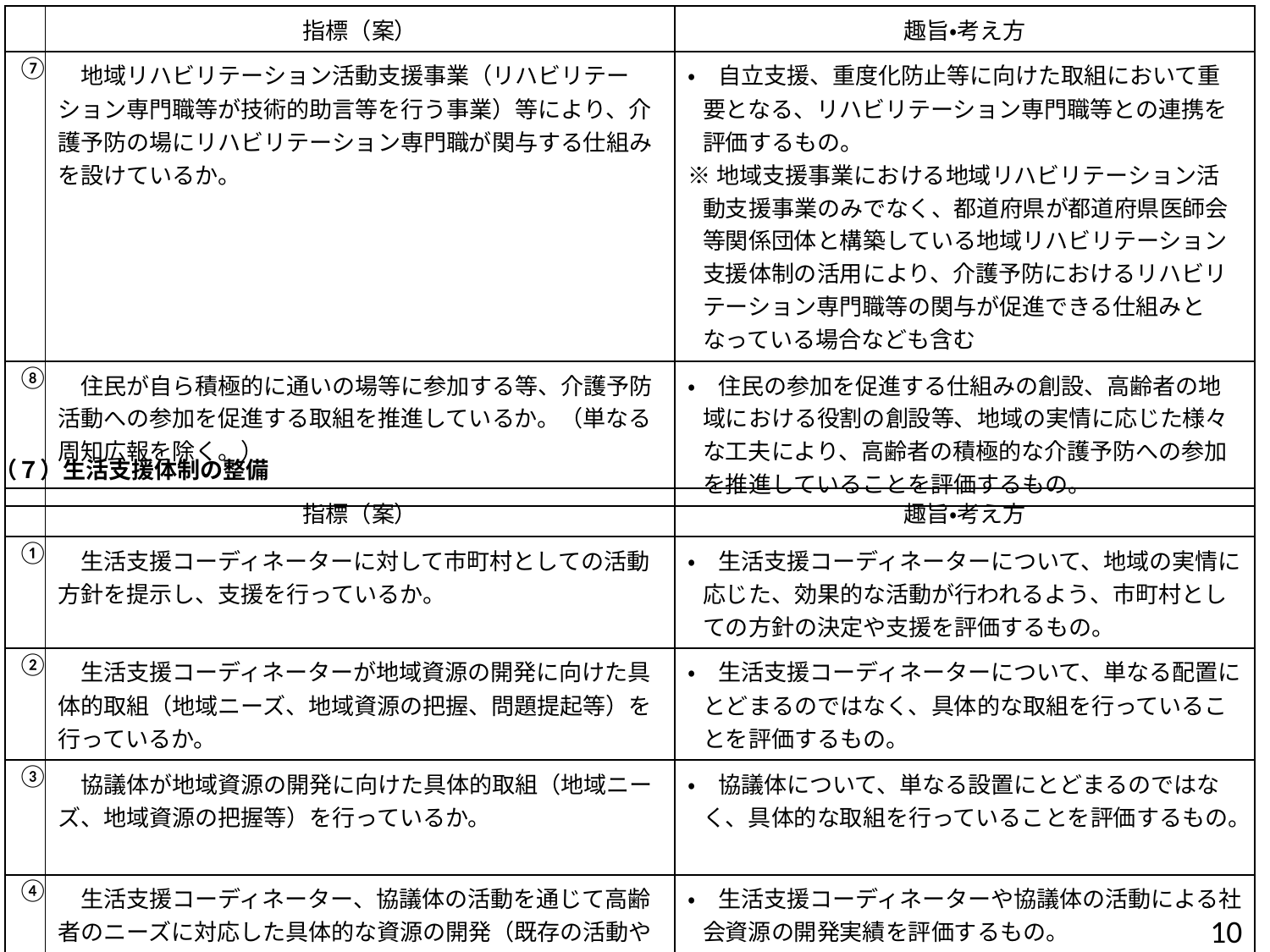

|  | 指標（案） | 趣旨・考え方 |
| --- | --- | --- |
| ⑦ | 地域リハビリテーション活動支援事業（リハビリテーション専門職等が技術的助言等を行う事業）等により、介護予防の場にリハビリテーション専門職が関与する仕組みを設けているか。 | ・　自立支援、重度化防止等に向けた取組において重要となる、リハビリテーション専門職等との連携を評価するもの。 ※地域支援事業における地域リハビリテーション活動支援事業のみでなく、都道府県が都道府県医師会等関係団体と構築している地域リハビリテーション支援体制の活用により、介護予防におけるリハビリテーション専門職等の関与が促進できる仕組みとなっている場合なども含む |
| ⑧ | 住民が自ら積極的に通いの場等に参加する等、介護予防活動への参加を促進する取組を推進しているか。（単なる周知広報を除く。） | ・　住民の参加を促進する仕組みの創設、高齢者の地域における役割の創設等、地域の実情に応じた様々な工夫により、高齢者の積極的な介護予防への参加を推進していることを評価するもの。 |
（７）生活支援体制の整備
|  | 指標（案） | 趣旨・考え方 |
| --- | --- | --- |
| ① | 生活支援コーディネーターに対して市町村としての活動方針を提示し、支援を行っているか。 | ・　生活支援コーディネーターについて、地域の実情に応じた、効果的な活動が行われるよう、市町村としての方針の決定や支援を評価するもの。 |
| ② | 生活支援コーディネーターが地域資源の開発に向けた具体的取組（地域ニーズ、地域資源の把握、問題提起等）を行っているか。 | ・　生活支援コーディネーターについて、単なる配置にとどまるのではなく、具体的な取組を行っていることを評価するもの。 |
| ③ | 協議体が地域資源の開発に向けた具体的取組（地域ニーズ、地域資源の把握等）を行っているか。 | ・　協議体について、単なる設置にとどまるのではなく、具体的な取組を行っていることを評価するもの。 |
| ④ | 生活支援コーディネーター、協議体の活動を通じて高齢者のニーズに対応した具体的な資源の開発（既存の活動やサービスの強化を含む。）が行われているか。 | ・　生活支援コーディネーターや協議体の活動による社会資源の開発実績を評価するもの。 |
10